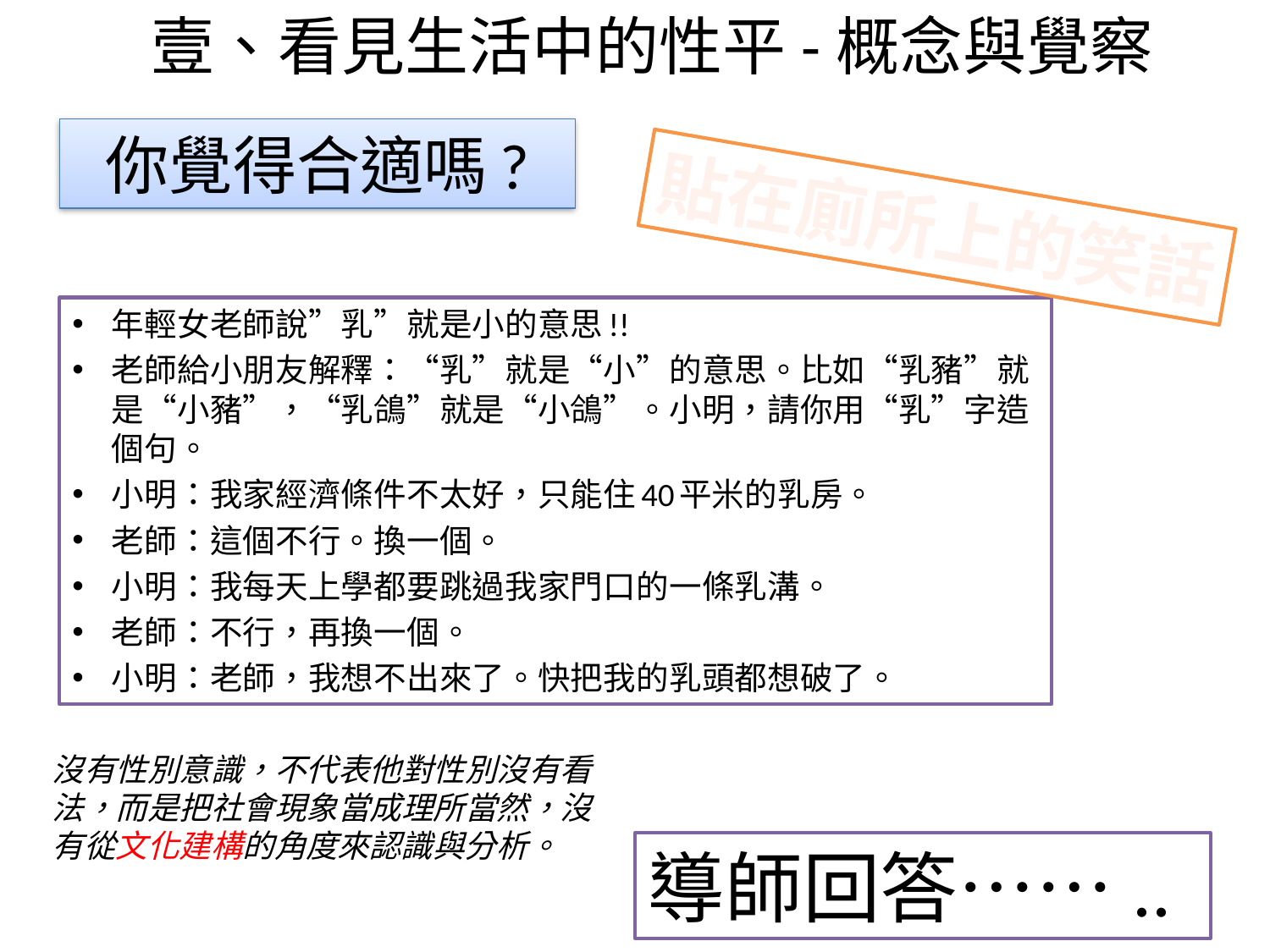

壹、看見生活中的性平-概念與覺察
# 你覺得合適嗎?
貼在廁所上的笑話
年輕女老師說”乳”就是小的意思!!
老師給小朋友解釋：“乳”就是“小”的意思。比如“乳豬”就是“小豬”，“乳鴿”就是“小鴿”。小明，請你用“乳”字造個句。
小明：我家經濟條件不太好，只能住40平米的乳房。
老師：這個不行。換一個。
小明：我每天上學都要跳過我家門口的一條乳溝。
老師：不行，再換一個。
小明：老師，我想不出來了。快把我的乳頭都想破了。
沒有性別意識，不代表他對性別沒有看法，而是把社會現象當成理所當然，沒有從文化建構的角度來認識與分析。
導師回答……..